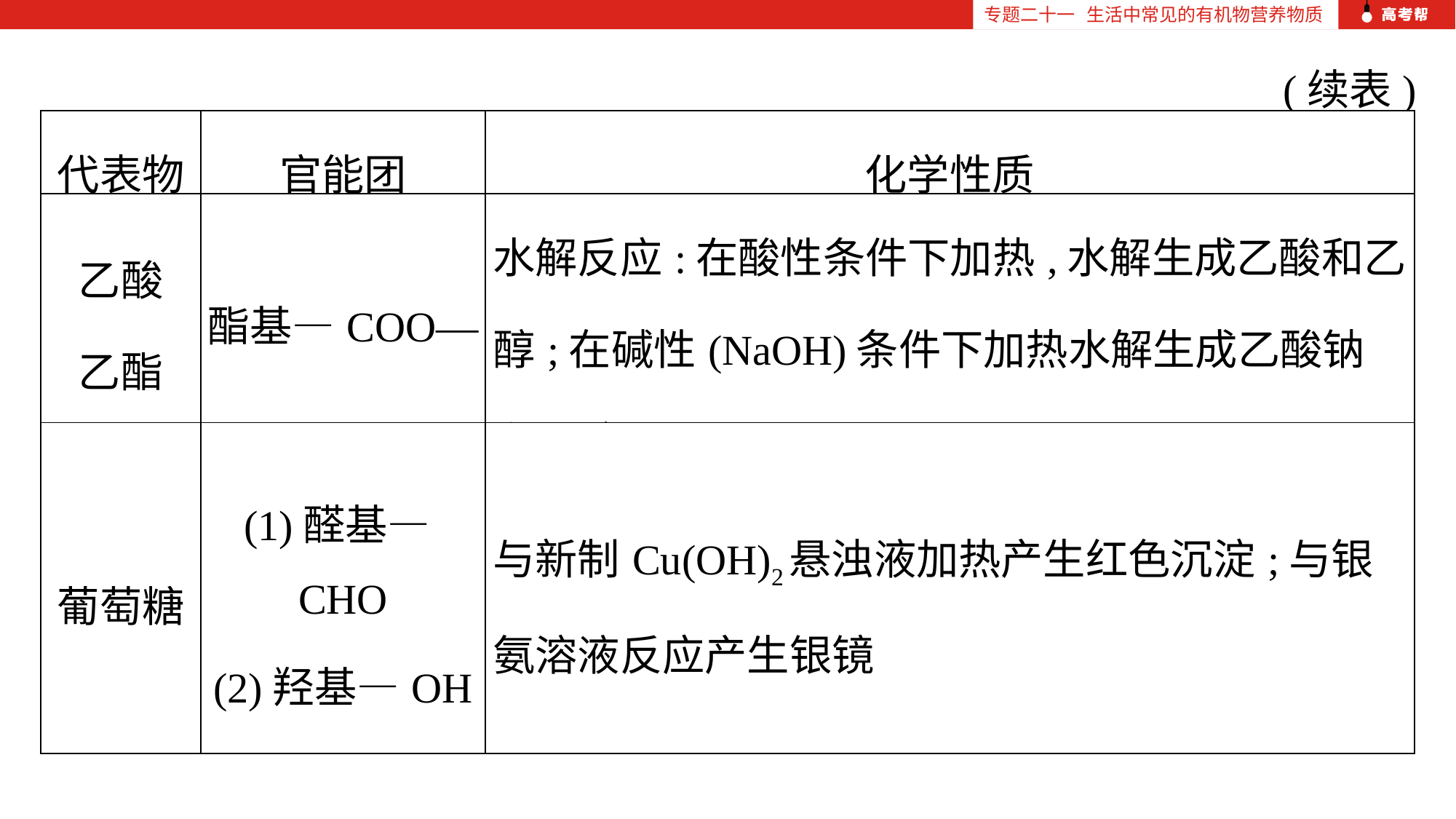

专题二十一   生活中常见的有机物营养物质
(续表)
| 代表物 | 官能团 | 化学性质 |
| --- | --- | --- |
| 乙酸 乙酯 | 酯基—COO— | 水解反应:在酸性条件下加热,水解生成乙酸和乙醇;在碱性(NaOH)条件下加热水解生成乙酸钠和乙醇 |
| 葡萄糖 | (1)醛基—CHO (2)羟基—OH | 与新制Cu(OH)2悬浊液加热产生红色沉淀;与银氨溶液反应产生银镜 |